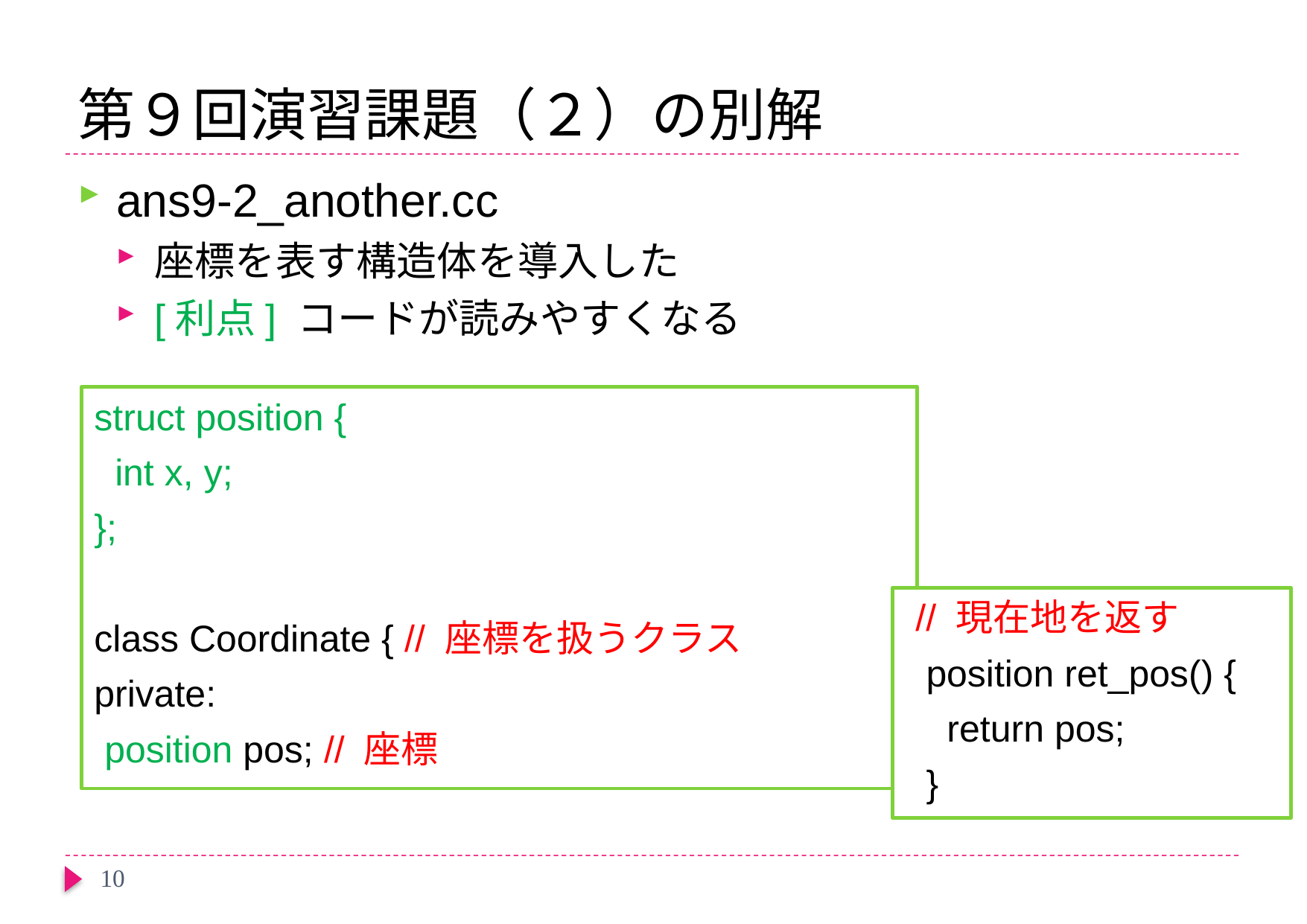

# 第９回演習課題（２）の別解
ans9-2_another.cc
座標を表す構造体を導入した
[利点] コードが読みやすくなる
struct position {
  int x, y;
};

class Coordinate { // 座標を扱うクラス
private:
 position pos; // 座標
 // 現在地を返す
  position ret_pos() {
    return pos;
  }
10